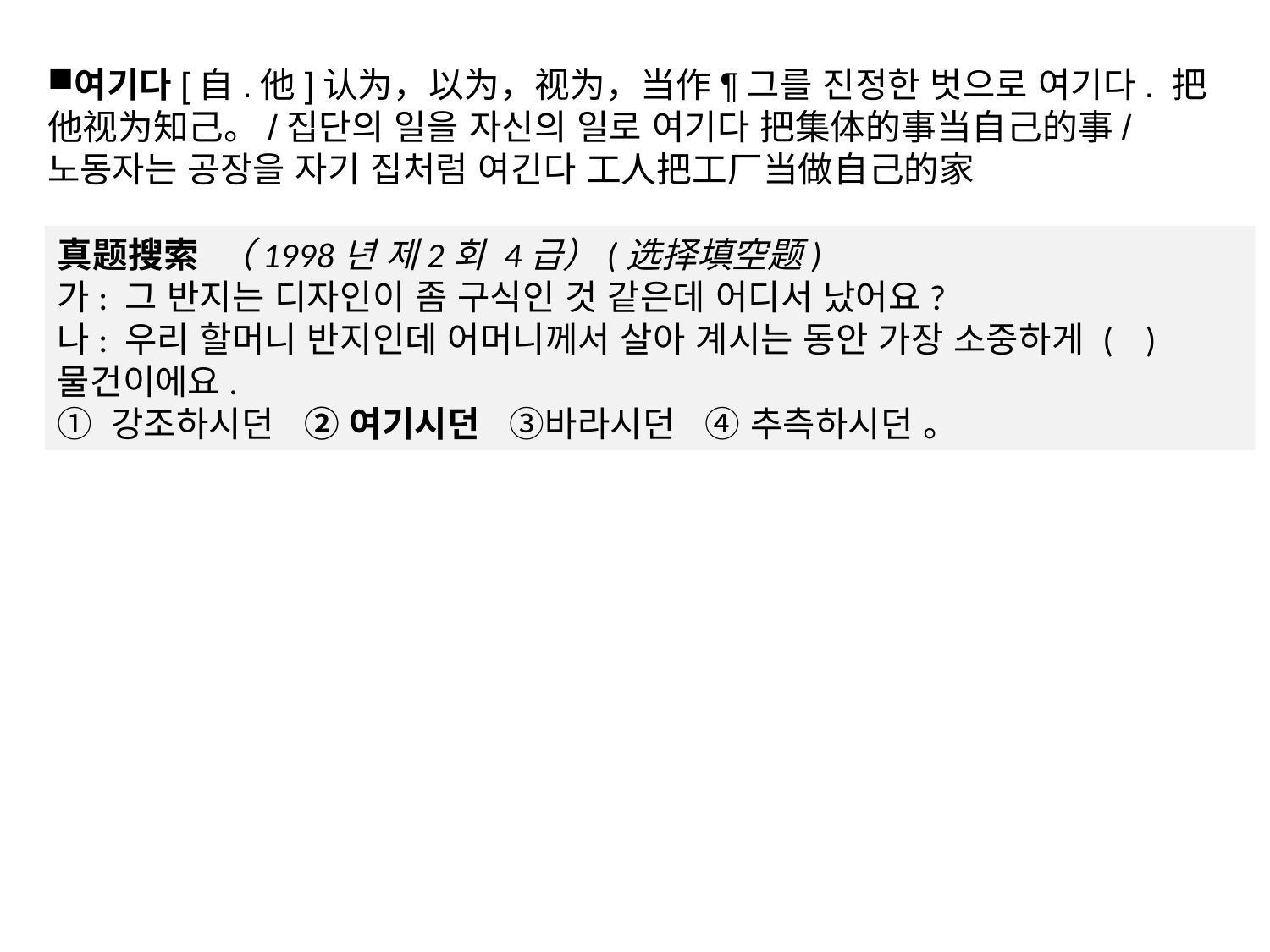

여기다[自.他]认为，以为，视为，当作¶그를 진정한 벗으로 여기다. 把他视为知己。/집단의 일을 자신의 일로 여기다 把集体的事当自己的事/ 노동자는 공장을 자기 집처럼 여긴다 工人把工厂当做自己的家

≈생각하다, 보다 。
真题搜索  （1998년 제2회 4급）(选择填空题)
가: 그 반지는 디자인이 좀 구식인 것 같은데 어디서 났어요?
나: 우리 할머니 반지인데 어머니께서 살아 계시는 동안 가장 소중하게 (    ) 물건이에요.
① 강조하시던   ② 여기시던   ③바라시던   ④ 추측하시던 。